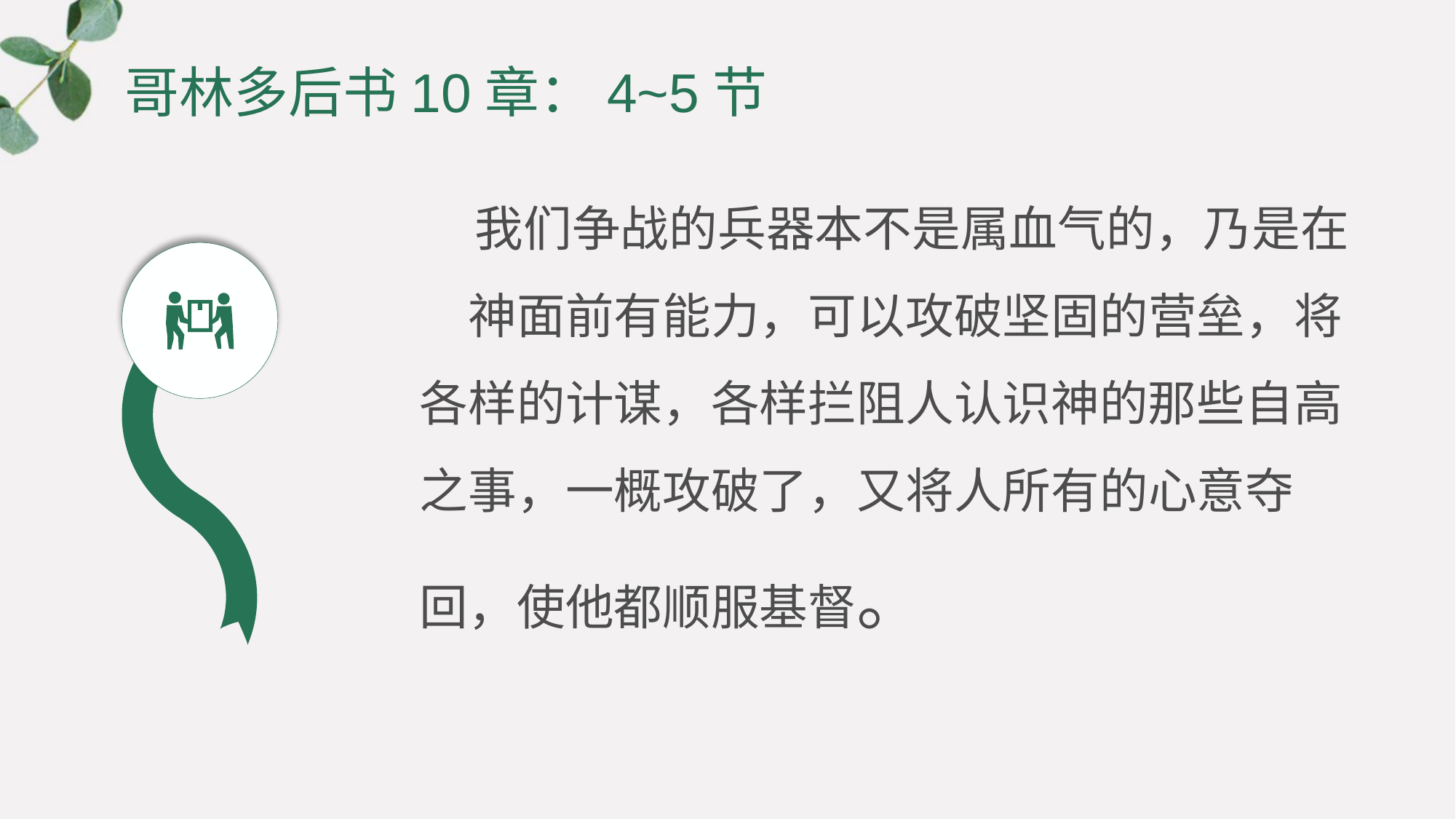

# 哥林多后书10章：4~5节

    我们争战的兵器本不是属血气的，乃是在　神面前有能力，可以攻破坚固的营垒，将各样的计谋，各样拦阻人认识神的那些自高之事，一概攻破了，又将人所有的心意夺回，使他都顺服基督。